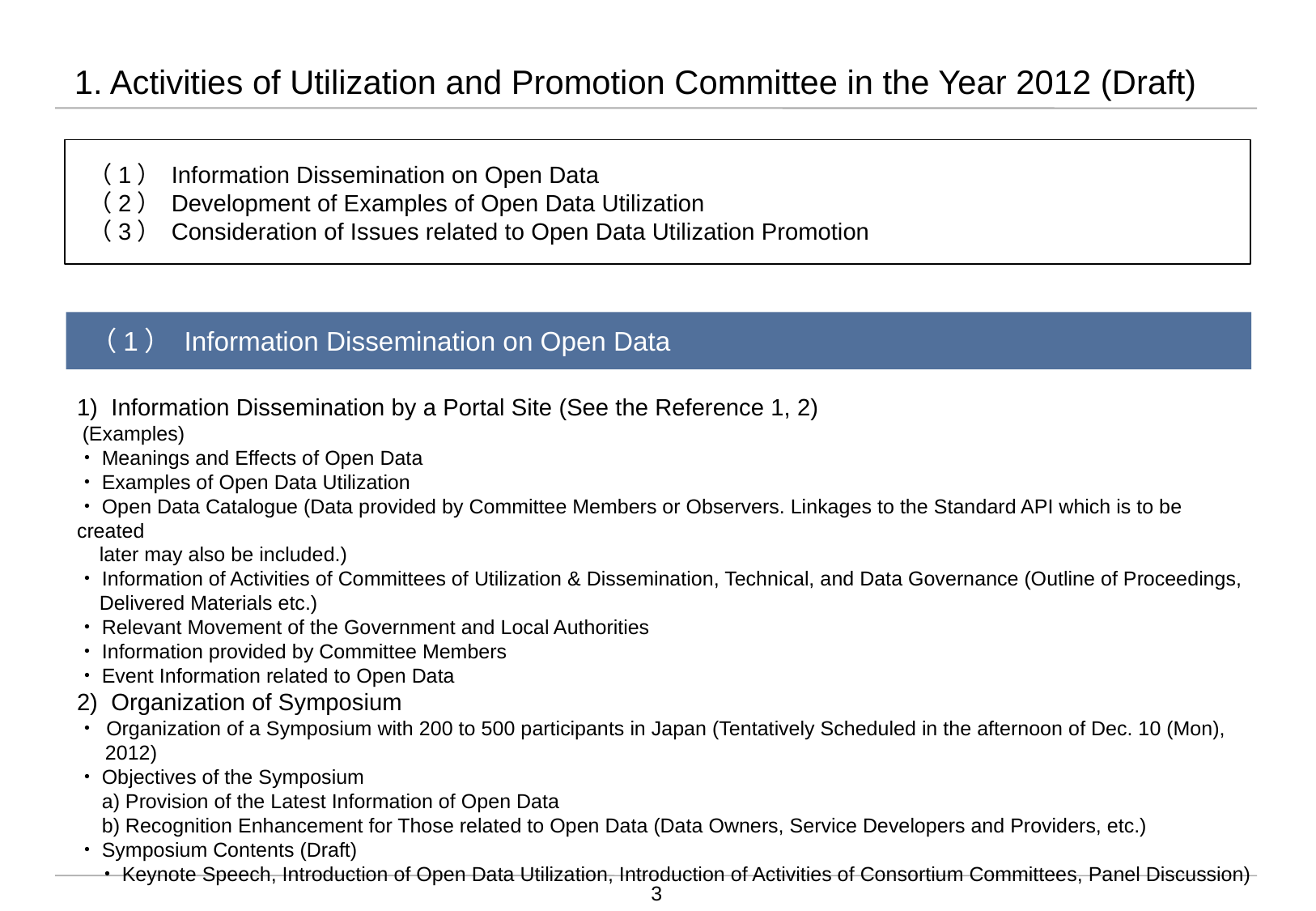

# 1. Activities of Utilization and Promotion Committee in the Year 2012 (Draft)
（1） Information Dissemination on Open Data
（2） Development of Examples of Open Data Utilization
（3） Consideration of Issues related to Open Data Utilization Promotion
（1） Information Dissemination on Open Data
（1） オープンデータに関する情報発信

1)  Information Dissemination by a Portal Site (See the Reference 1, 2)
 (Examples)
・Meanings and Effects of Open Data
・Examples of Open Data Utilization
・Open Data Catalogue (Data provided by Committee Members or Observers. Linkages to the Standard API which is to be created
    later may also be included.)
・Information of Activities of Committees of Utilization & Dissemination, Technical, and Data Governance (Outline of Proceedings,
    Delivered Materials etc.)
・Relevant Movement of the Government and Local Authorities
・Information provided by Committee Members
・Event Information related to Open Data
2)  Organization of Symposium
・ Organization of a Symposium with 200 to 500 participants in Japan (Tentatively Scheduled in the afternoon of Dec. 10 (Mon),
     2012)
・Objectives of the Symposium
　a) Provision of the Latest Information of Open Data
　b) Recognition Enhancement for Those related to Open Data (Data Owners, Service Developers and Providers, etc.)
・Symposium Contents (Draft)
　・Keynote Speech, Introduction of Open Data Utilization, Introduction of Activities of Consortium Committees, Panel Discussion)
3